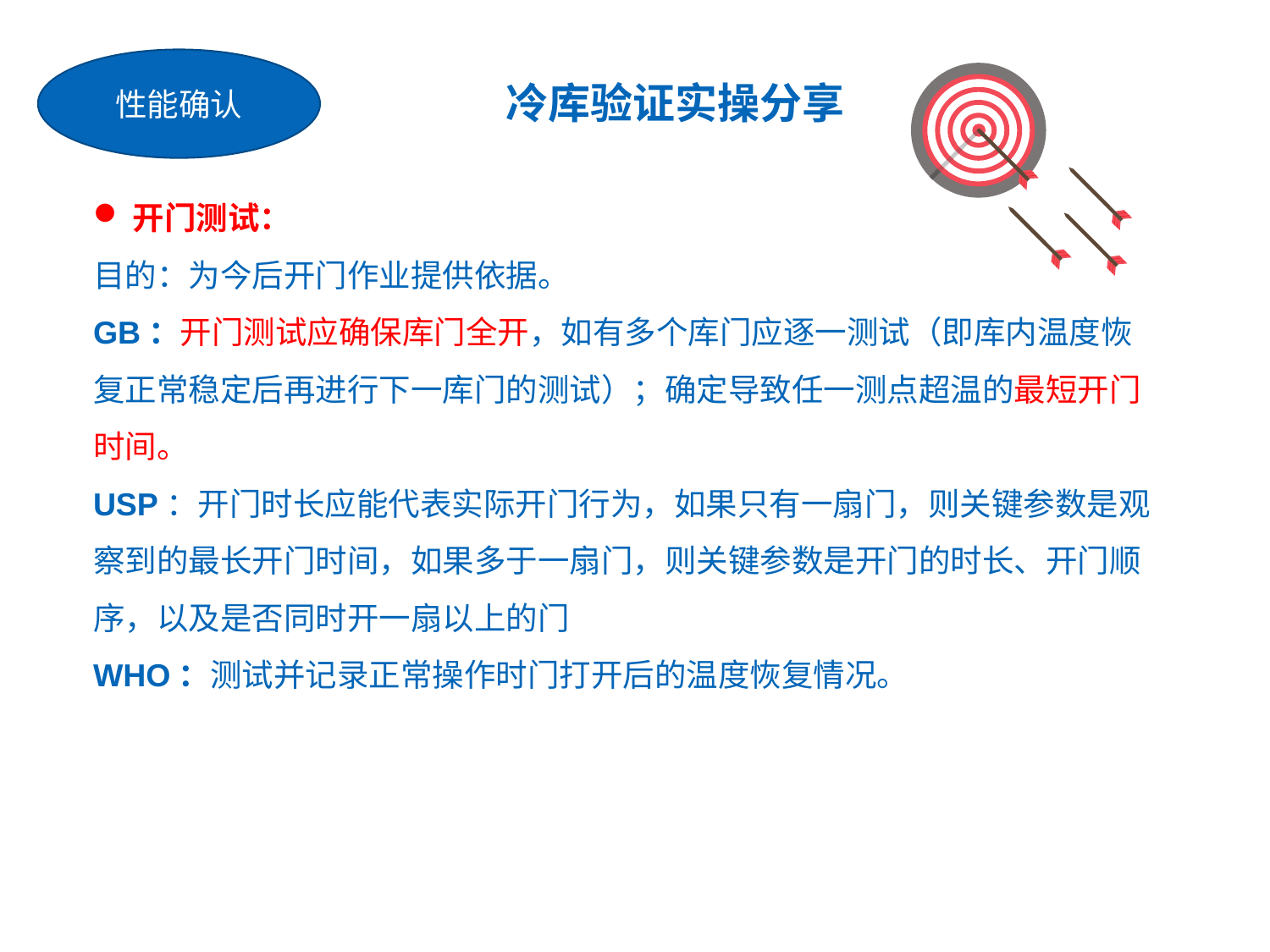

性能确认

冷库验证实操分享

开门测试：
目的：为今后开门作业提供依据。
GB：开门测试应确保库门全开，如有多个库门应逐一测试（即库内温度恢复正常稳定后再进行下一库门的测试）；确定导致任一测点超温的最短开门时间。
USP：开门时长应能代表实际开门行为，如果只有一扇门，则关键参数是观察到的最长开门时间，如果多于一扇门，则关键参数是开门的时长、开门顺序，以及是否同时开一扇以上的门
WHO：测试并记录正常操作时门打开后的温度恢复情况。